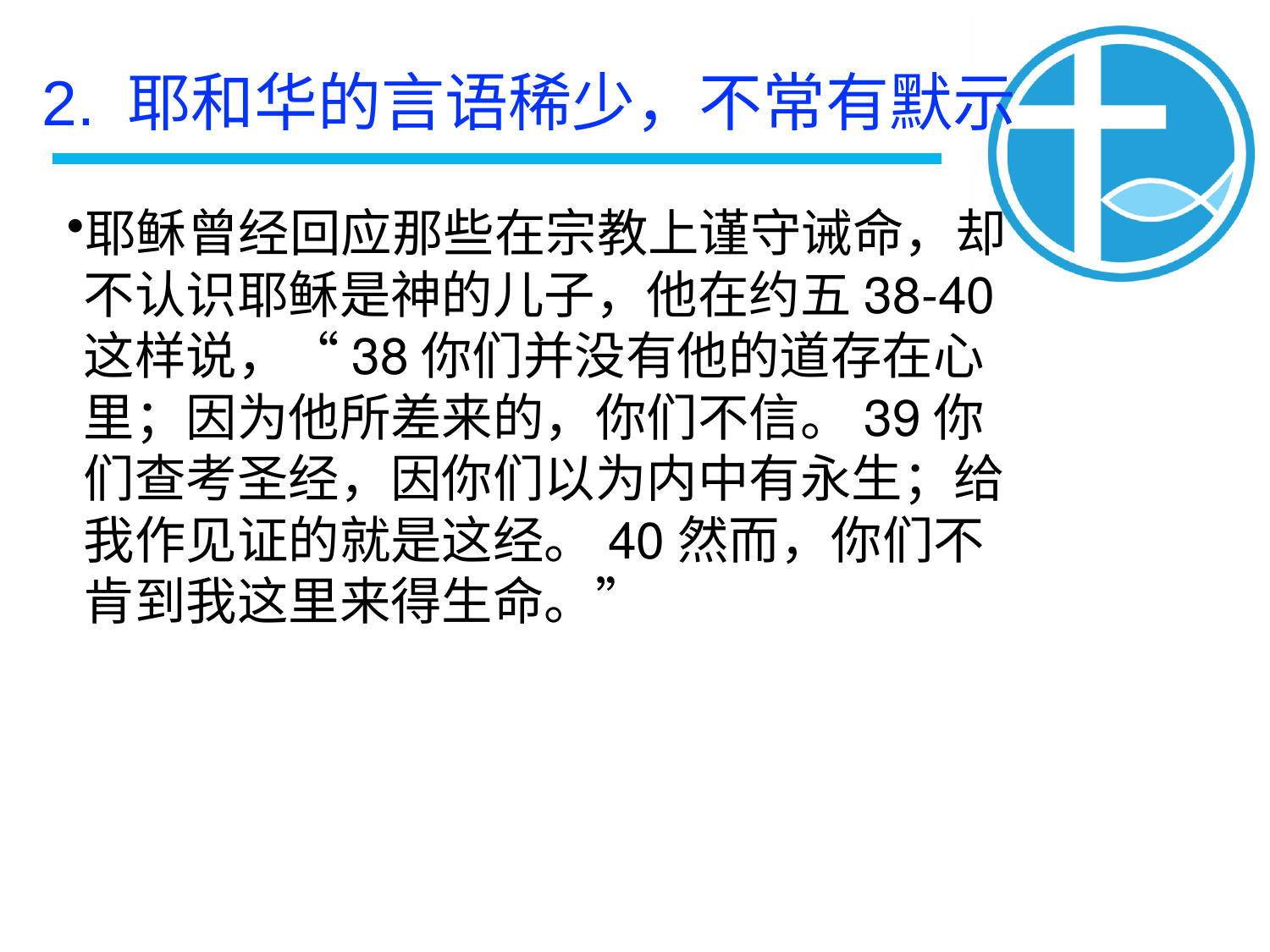

2. 耶和华的言语稀少，不常有默示
耶稣曾经回应那些在宗教上谨守诫命，却不认识耶稣是神的儿子，他在约五38-40 这样说，“38你们并没有他的道存在心里；因为他所差来的，你们不信。39你们查考圣经，因你们以为内中有永生；给我作见证的就是这经。40然而，你们不肯到我这里来得生命。”